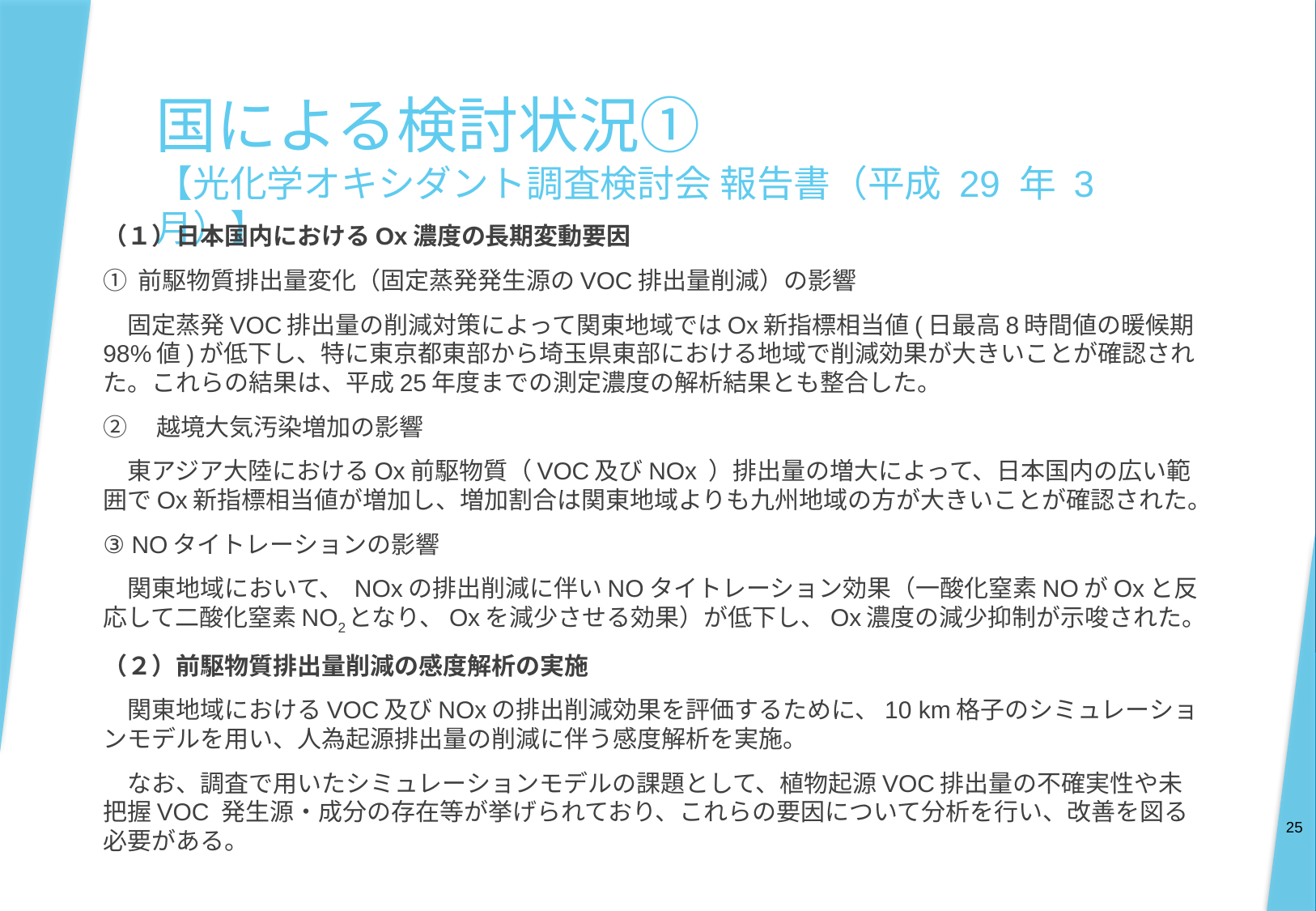

# 国による検討状況① 【光化学オキシダント調査検討会 報告書（平成 29 年 3 月）】
（１）日本国内におけるOx濃度の長期変動要因
① 前駆物質排出量変化（固定蒸発発生源のVOC排出量削減）の影響
　固定蒸発VOC排出量の削減対策によって関東地域ではOx新指標相当値(日最高8時間値の暖候期98%値)が低下し、特に東京都東部から埼玉県東部における地域で削減効果が大きいことが確認された。これらの結果は、平成25年度までの測定濃度の解析結果とも整合した。
②　越境大気汚染増加の影響
　東アジア大陸におけるOx前駆物質（VOC及びNOx ）排出量の増大によって、日本国内の広い範囲でOx新指標相当値が増加し、増加割合は関東地域よりも九州地域の方が大きいことが確認された。
③ NOタイトレーションの影響
　関東地域において、 NOxの排出削減に伴いNOタイトレーション効果（一酸化窒素NOがOxと反応して二酸化窒素NO2となり、Oxを減少させる効果）が低下し、Ox濃度の減少抑制が示唆された。
（２）前駆物質排出量削減の感度解析の実施
　関東地域におけるVOC及びNOxの排出削減効果を評価するために、10 km格子のシミュレーションモデルを用い、人為起源排出量の削減に伴う感度解析を実施。
　なお、調査で用いたシミュレーションモデルの課題として、植物起源VOC排出量の不確実性や未把握VOC 発生源・成分の存在等が挙げられており、これらの要因について分析を行い、改善を図る必要がある。

25